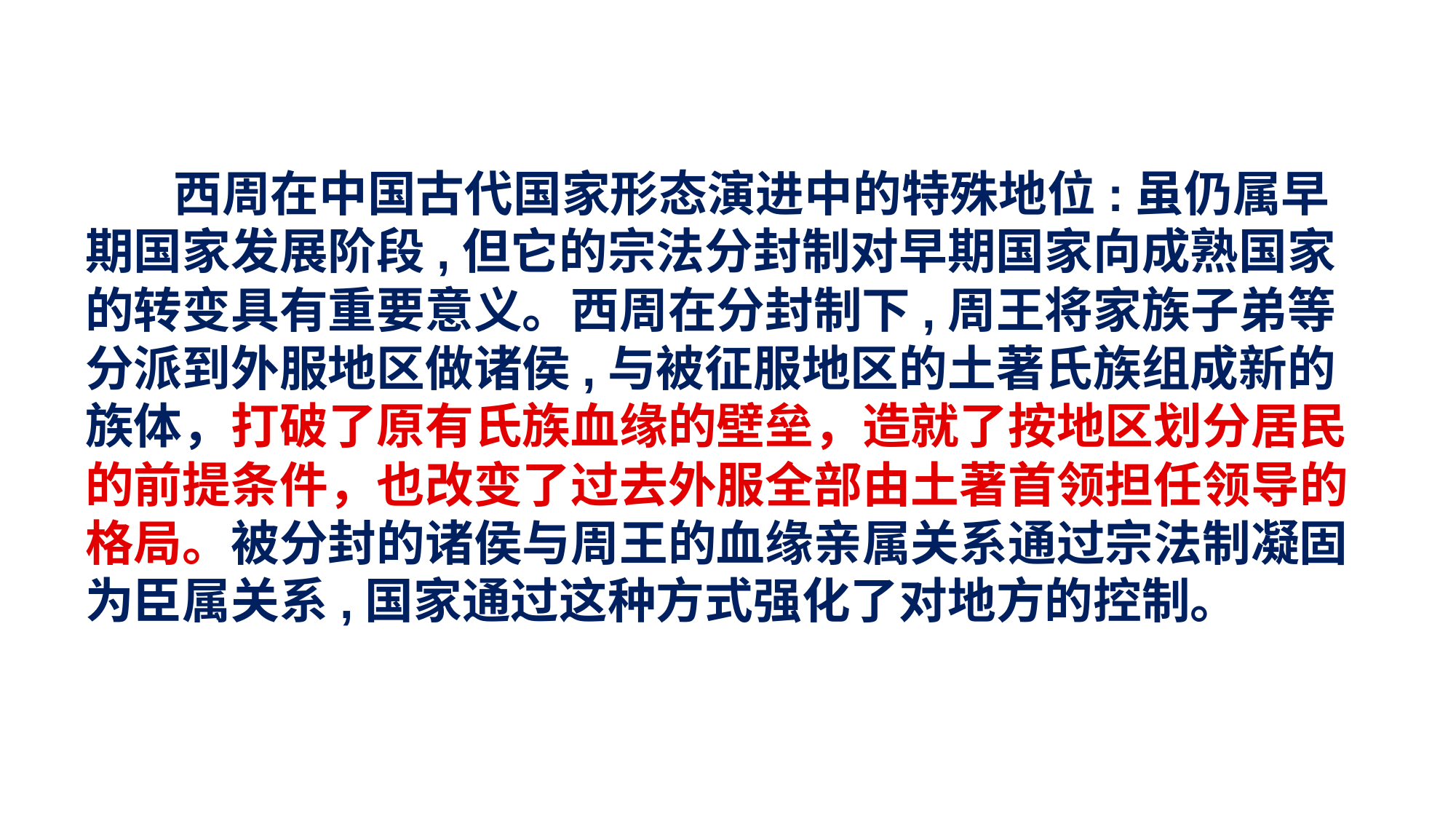

西周在中国古代国家形态演进中的特殊地位:虽仍属早期国家发展阶段,但它的宗法分封制对早期国家向成熟国家的转变具有重要意义。西周在分封制下,周王将家族子弟等分派到外服地区做诸侯,与被征服地区的土著氏族组成新的族体，打破了原有氏族血缘的壁垒，造就了按地区划分居民的前提条件，也改变了过去外服全部由土著首领担任领导的格局。被分封的诸侯与周王的血缘亲属关系通过宗法制凝固为臣属关系,国家通过这种方式强化了对地方的控制。